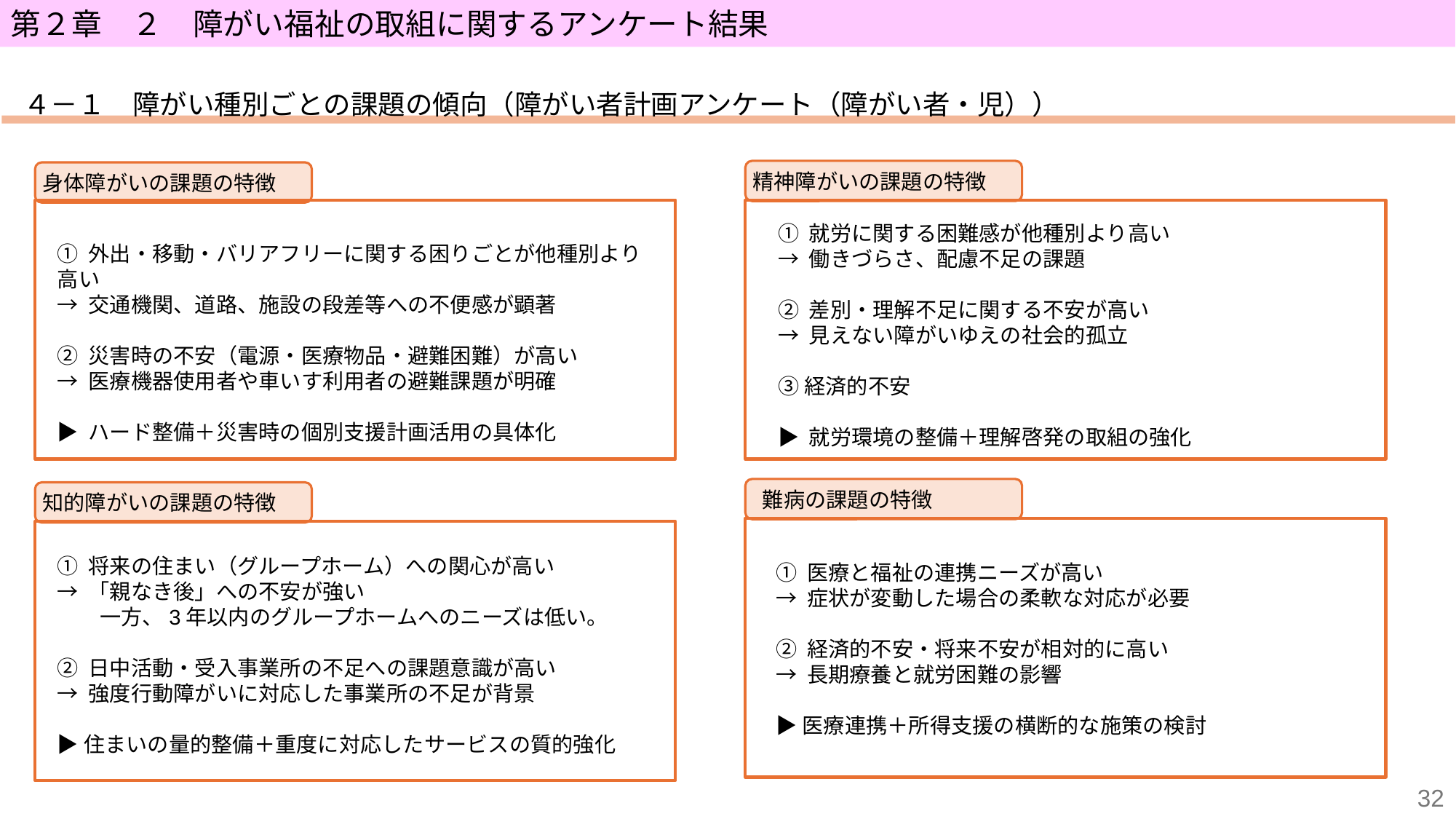

第２章　２　障がい福祉の取組に関するアンケート結果
４－１　障がい種別ごとの課題の傾向（障がい者計画アンケート（障がい者・児））

精神障がいの課題の特徴

身体障がいの課題の特徴

① 就労に関する困難感が他種別より高い
→ 働きづらさ、配慮不足の課題

② 差別・理解不足に関する不安が高い
→ 見えない障がいゆえの社会的孤立

③経済的不安

▶ 就労環境の整備＋理解啓発の取組の強化
① 外出・移動・バリアフリーに関する困りごとが他種別より高い
→ 交通機関、道路、施設の段差等への不便感が顕著

② 災害時の不安（電源・医療物品・避難困難）が高い
→ 医療機器使用者や車いす利用者の避難課題が明確

▶ ハード整備＋災害時の個別支援計画活用の具体化
 難病の課題の特徴

知的障がいの課題の特徴

① 将来の住まい（グループホーム）への関心が高い
→ 「親なき後」への不安が強い
　　一方、3年以内のグループホームへのニーズは低い。

② 日中活動・受入事業所の不足への課題意識が高い
→ 強度行動障がいに対応した事業所の不足が背景

▶住まいの量的整備＋重度に対応したサービスの質的強化
① 医療と福祉の連携ニーズが高い
→ 症状が変動した場合の柔軟な対応が必要

② 経済的不安・将来不安が相対的に高い
→ 長期療養と就労困難の影響

▶医療連携＋所得支援の横断的な施策の検討
32